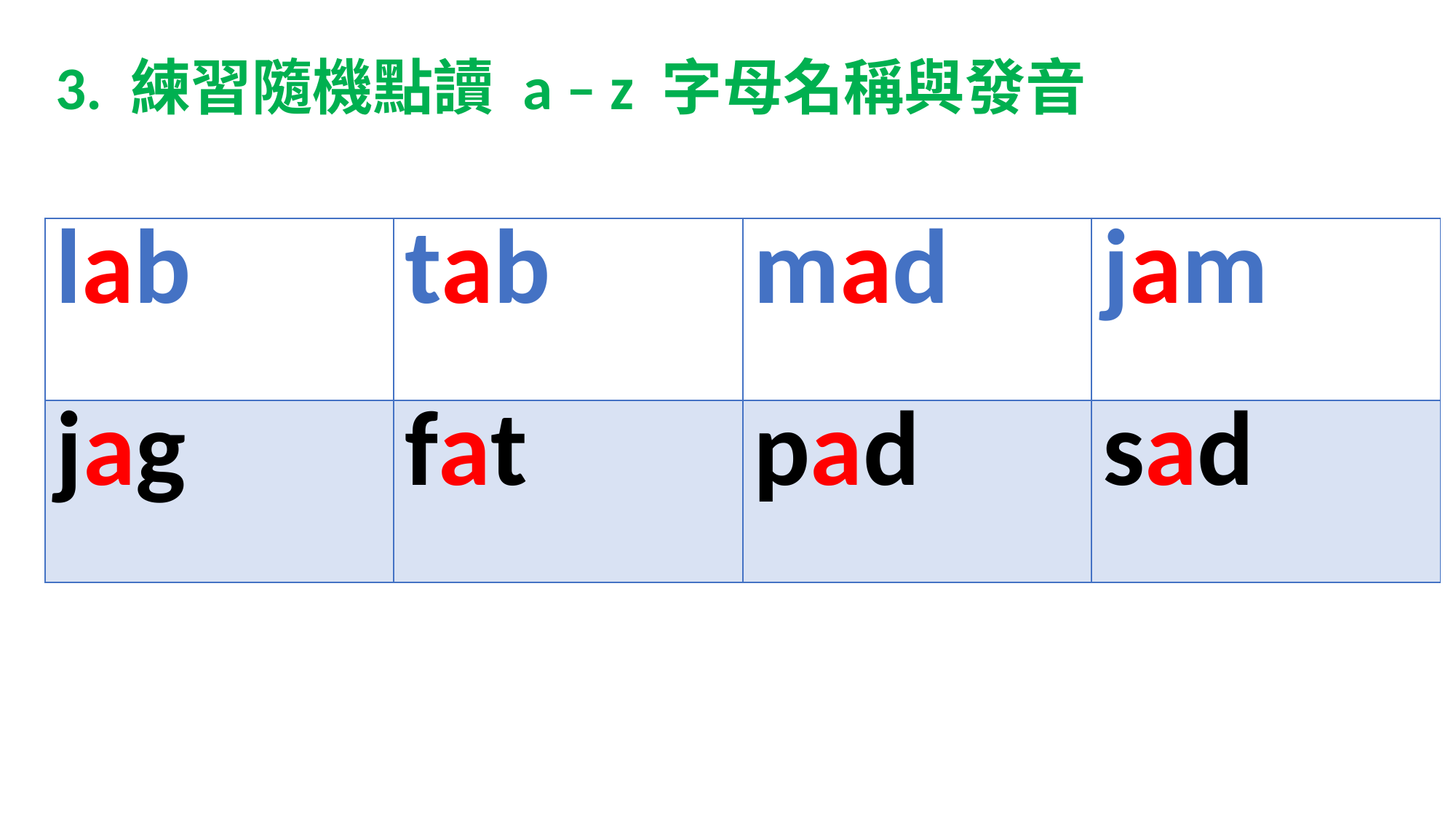

3. 練習隨機點讀 a – z 字母名稱與發音
| lab | tab | mad | jam |
| --- | --- | --- | --- |
| jag | fat | pad | sad |